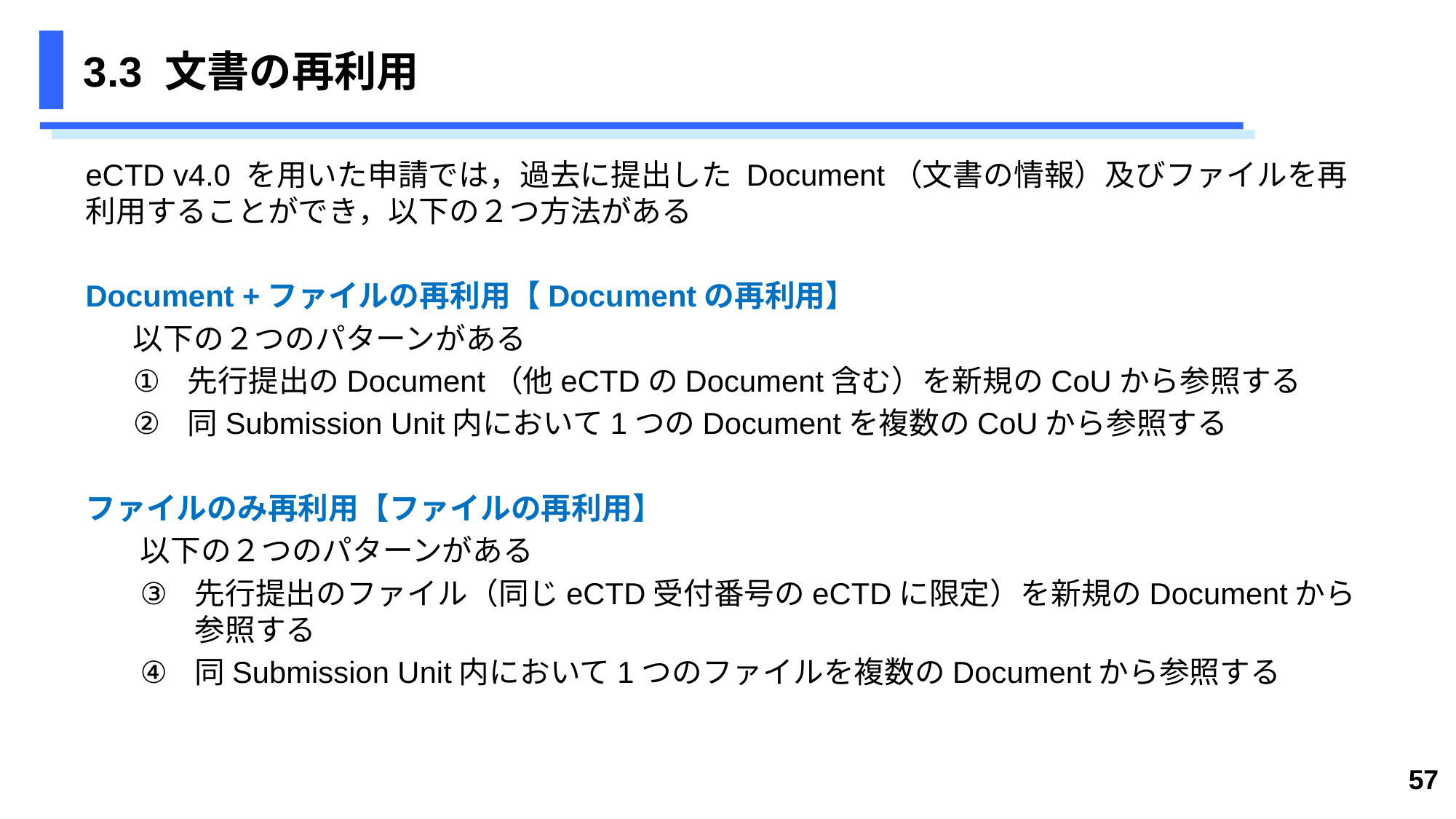

# 3.3 文書の再利用
eCTD v4.0 を用いた申請では，過去に提出した Document（文書の情報）及びファイルを再利用することができ，以下の２つ方法がある

Document +ファイルの再利用【Documentの再利用】
以下の２つのパターンがある
先行提出のDocument（他eCTDのDocument含む）を新規のCoUから参照する
同Submission Unit内において1つのDocumentを複数のCoUから参照する

ファイルのみ再利用【ファイルの再利用】
以下の２つのパターンがある
先行提出のファイル（同じeCTD受付番号のeCTDに限定）を新規のDocumentから参照する
同Submission Unit内において1つのファイルを複数のDocumentから参照する
57